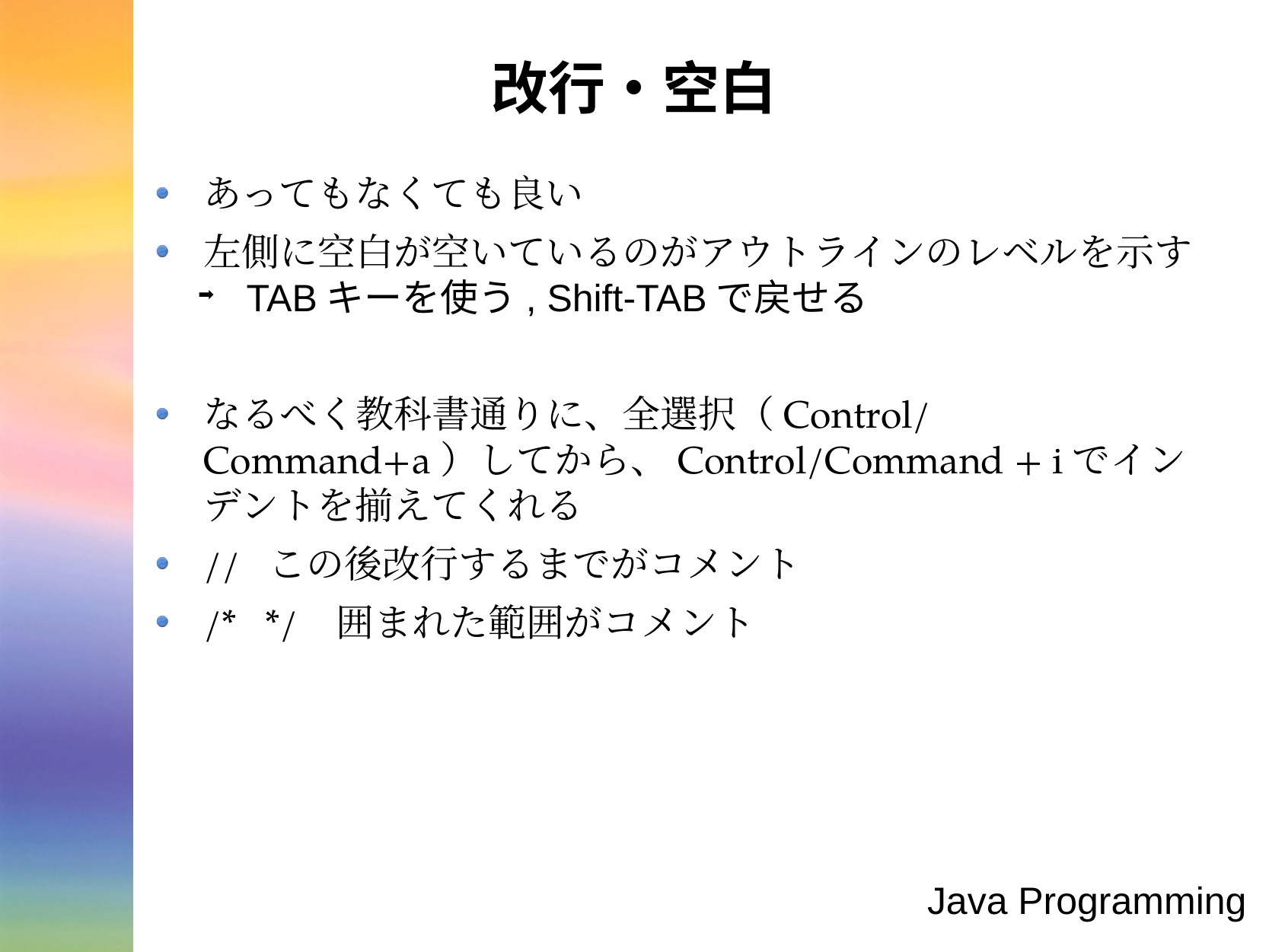

# 改行・空白
あってもなくても良い
左側に空白が空いているのがアウトラインのレベルを示す
TABキーを使う, Shift-TABで戻せる

なるべく教科書通りに、全選択（Control/Command+a）してから、Control/Command + iでインデントを揃えてくれる
//  この後改行するまでがコメント
/*   */   囲まれた範囲がコメント